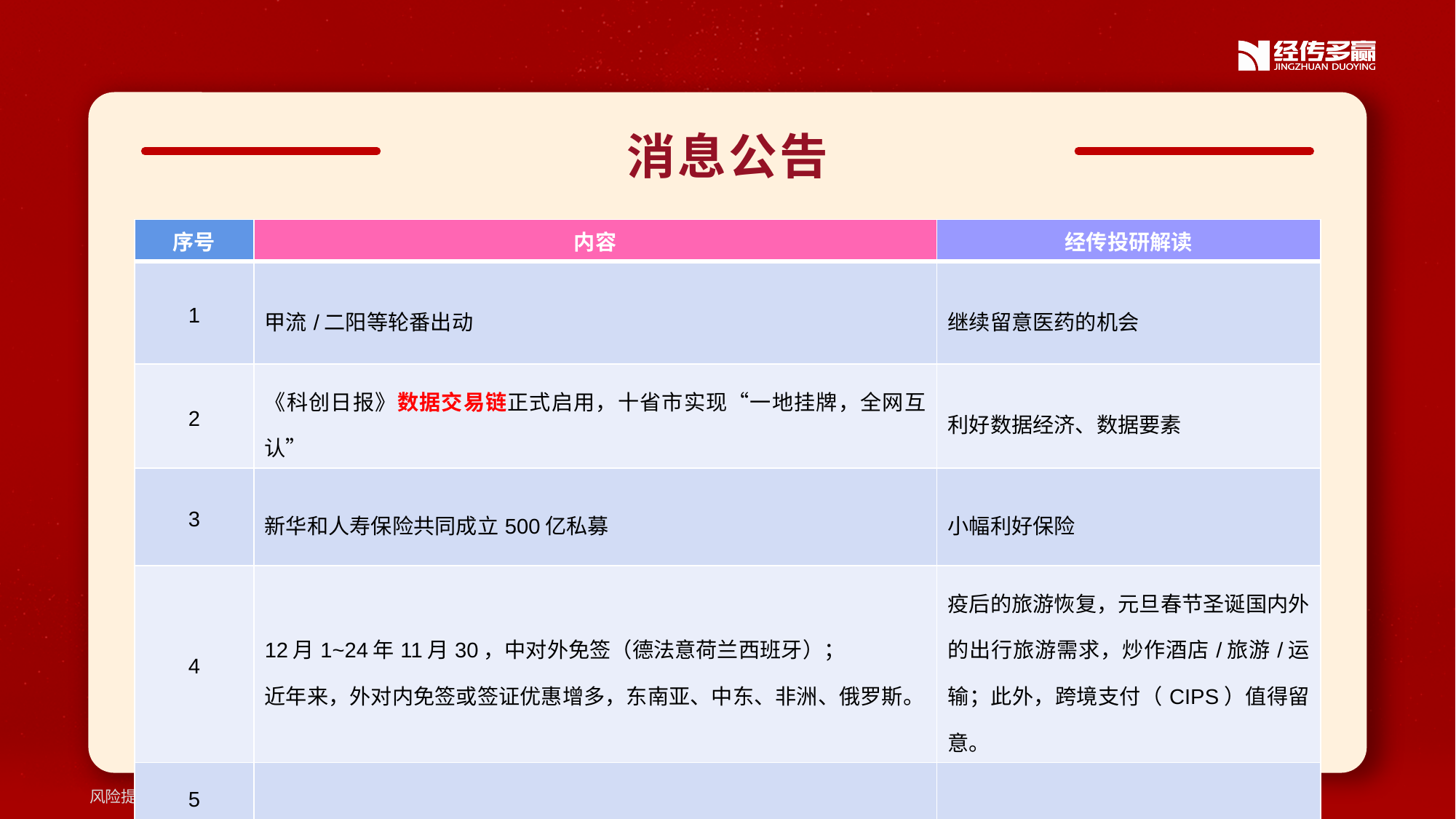

消息公告
| 序号 | 内容 | 经传投研解读 |
| --- | --- | --- |
| 1 | 甲流/二阳等轮番出动 | 继续留意医药的机会 |
| 2 | 《科创日报》数据交易链正式启用，十省市实现“一地挂牌，全网互认” | 利好数据经济、数据要素 |
| 3 | 新华和人寿保险共同成立500亿私募 | 小幅利好保险 |
| 4 | 12月1~24年11月30，中对外免签（德法意荷兰西班牙）； 近年来，外对内免签或签证优惠增多，东南亚、中东、非洲、俄罗斯。 | 疫后的旅游恢复，元旦春节圣诞国内外的出行旅游需求，炒作酒店/旅游/运输；此外，跨境支付（CIPS）值得留意。 |
| 5 |  |  |